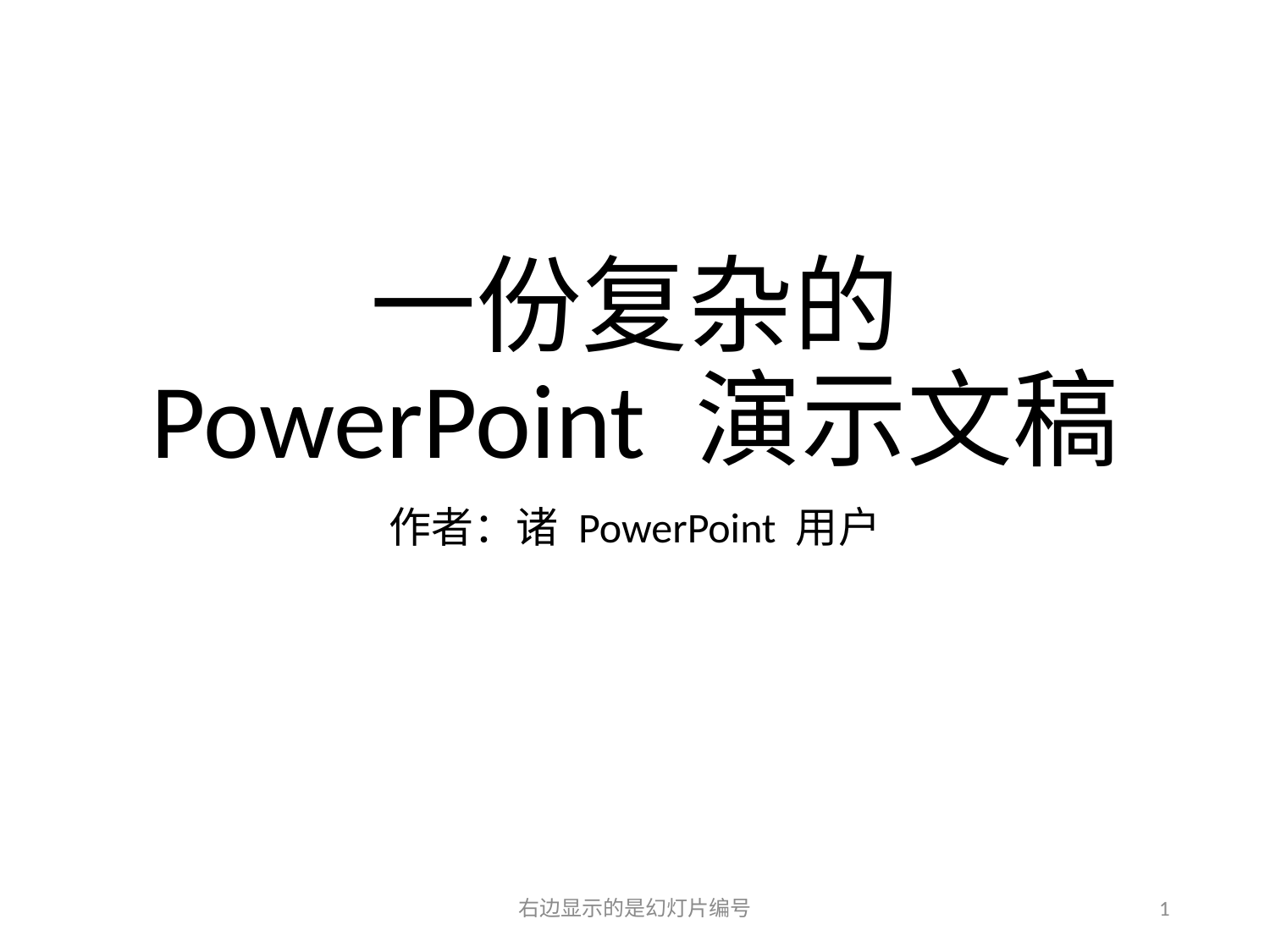

# 一份复杂的 PowerPoint 演示文稿
作者：诸 PowerPoint 用户
右边显示的是幻灯片编号
1